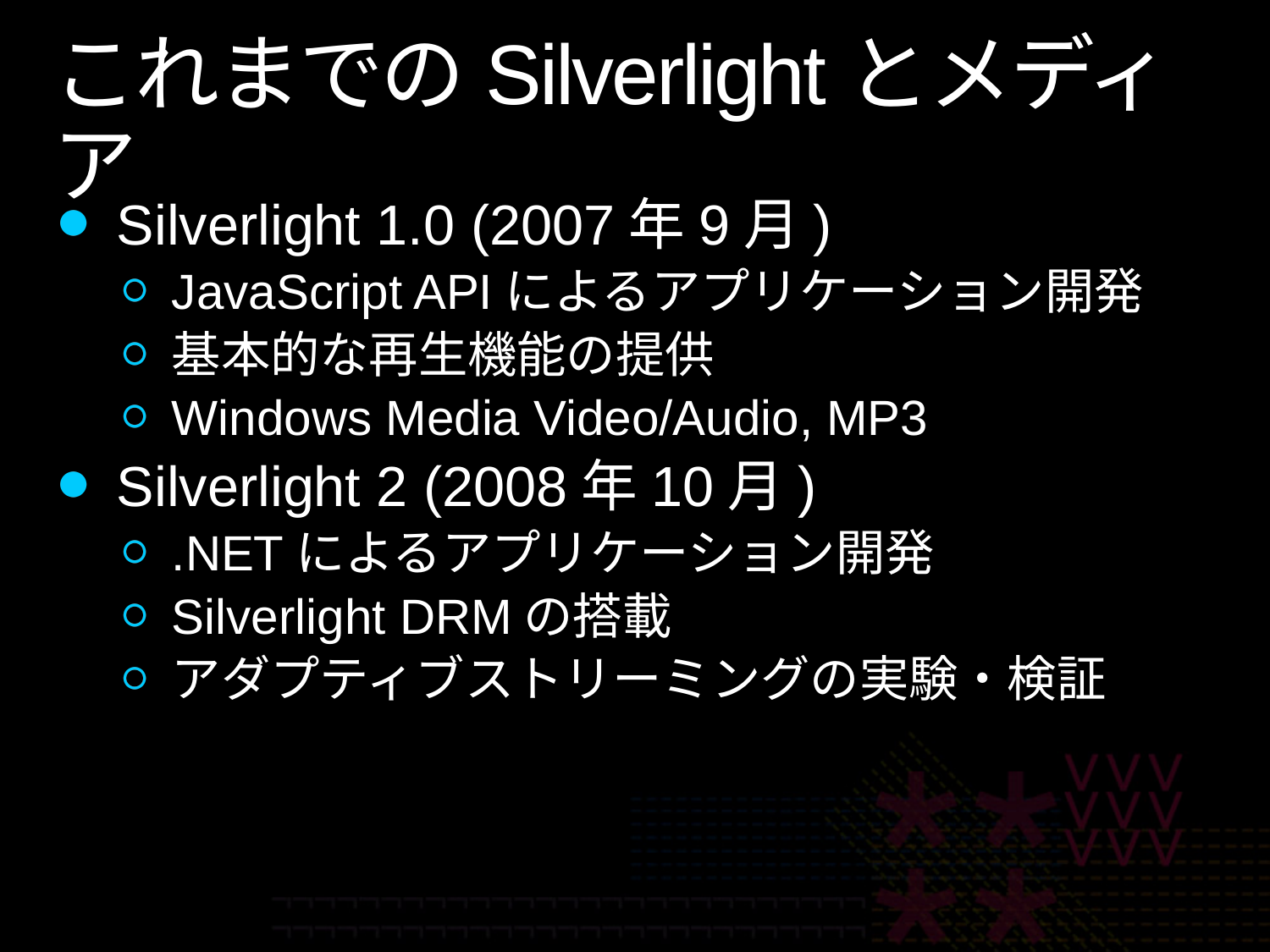

# これまでのSilverlightとメディア
Silverlight 1.0 (2007年9月)
JavaScript APIによるアプリケーション開発
基本的な再生機能の提供
Windows Media Video/Audio, MP3
Silverlight 2 (2008年10月)
.NETによるアプリケーション開発
Silverlight DRMの搭載
アダプティブストリーミングの実験・検証